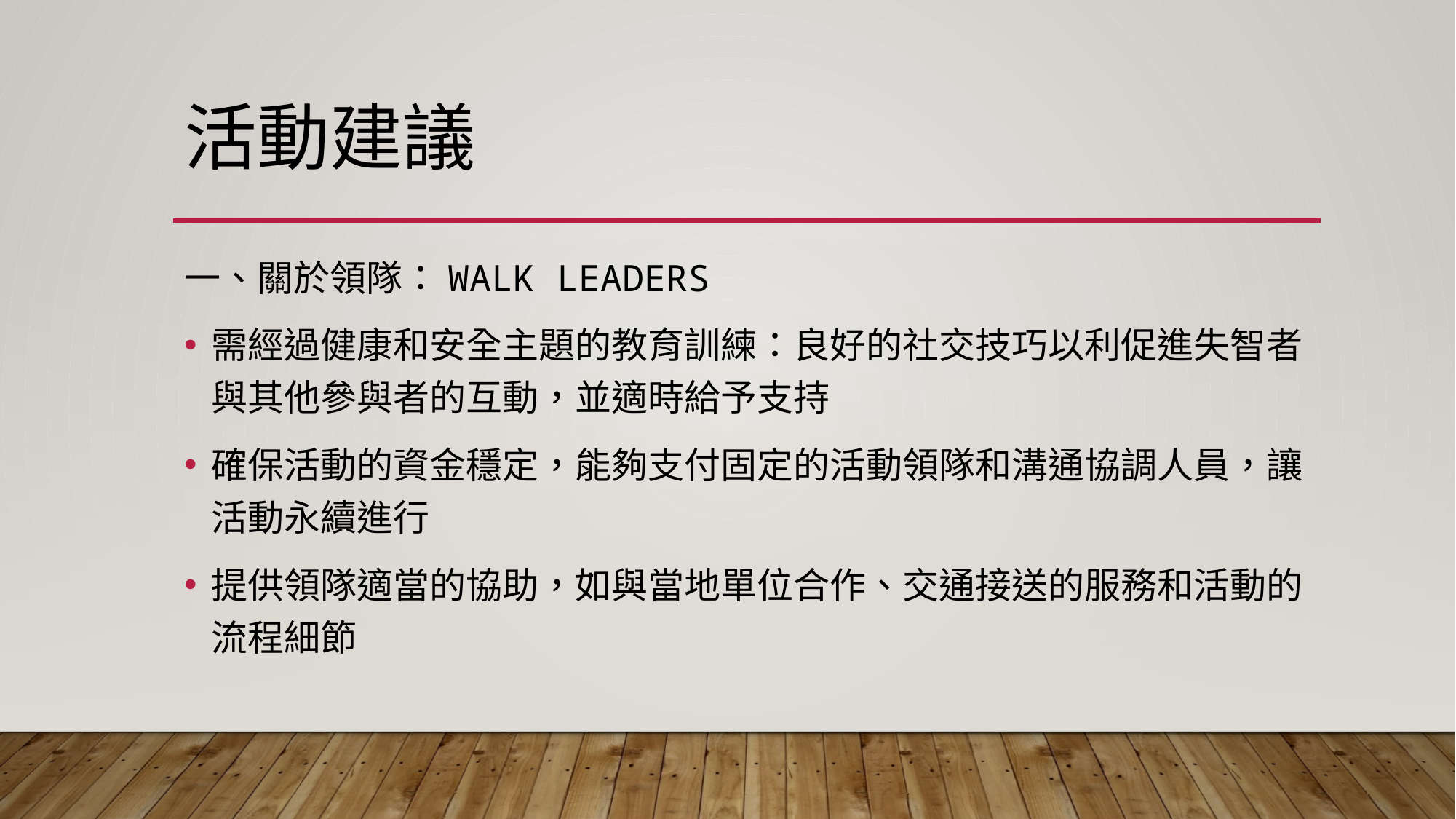

# 活動建議
一、關於領隊：WALK LEADERS
需經過健康和安全主題的教育訓練：良好的社交技巧以利促進失智者與其他參與者的互動，並適時給予支持
確保活動的資金穩定，能夠支付固定的活動領隊和溝通協調人員，讓活動永續進行
提供領隊適當的協助，如與當地單位合作、交通接送的服務和活動的流程細節